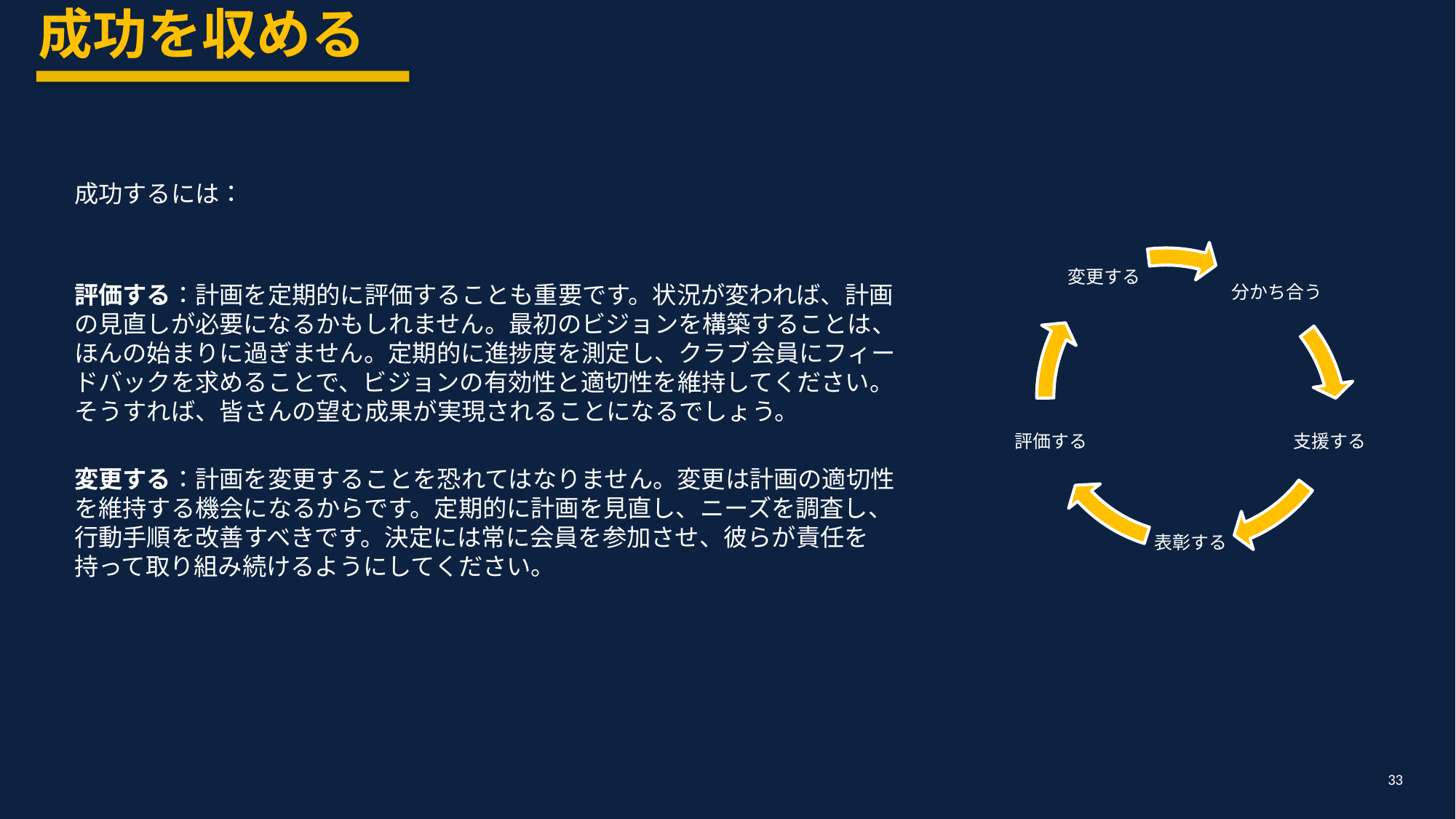

成功を収める

成功するには：

評価する：計画を定期的に評価することも重要です。状況が変われば、計画の見直しが必要になるかもしれません。最初のビジョンを構築することは、ほんの始まりに過ぎません。定期的に進捗度を測定し、クラブ会員にフィードバックを求めることで、ビジョンの有効性と適切性を維持してください。そうすれば、皆さんの望む成果が実現されることになるでしょう。

変更する：計画を変更することを恐れてはなりません。変更は計画の適切性を維持する機会になるからです。定期的に計画を見直し、ニーズを調査し、行動手順を改善すべきです。決定には常に会員を参加させ、彼らが責任を持って取り組み続けるようにしてください。

分かち合う
支援する
表彰する
評価する
変更する
33